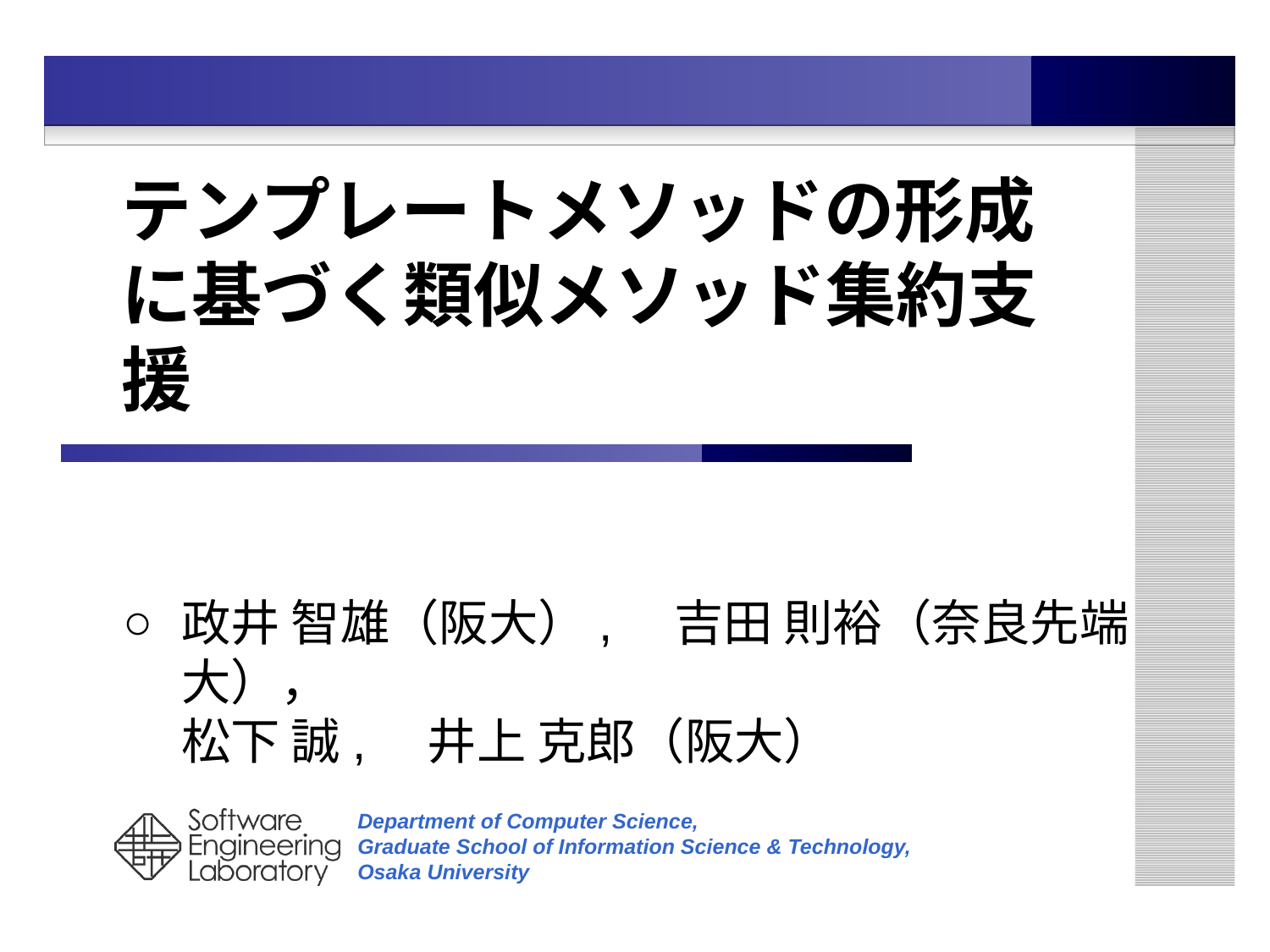

# テンプレートメソッドの形成に基づく類似メソッド集約支援
○
政井 智雄（阪大）,　吉田 則裕（奈良先端大），
松下 誠,　井上 克郎（阪大）